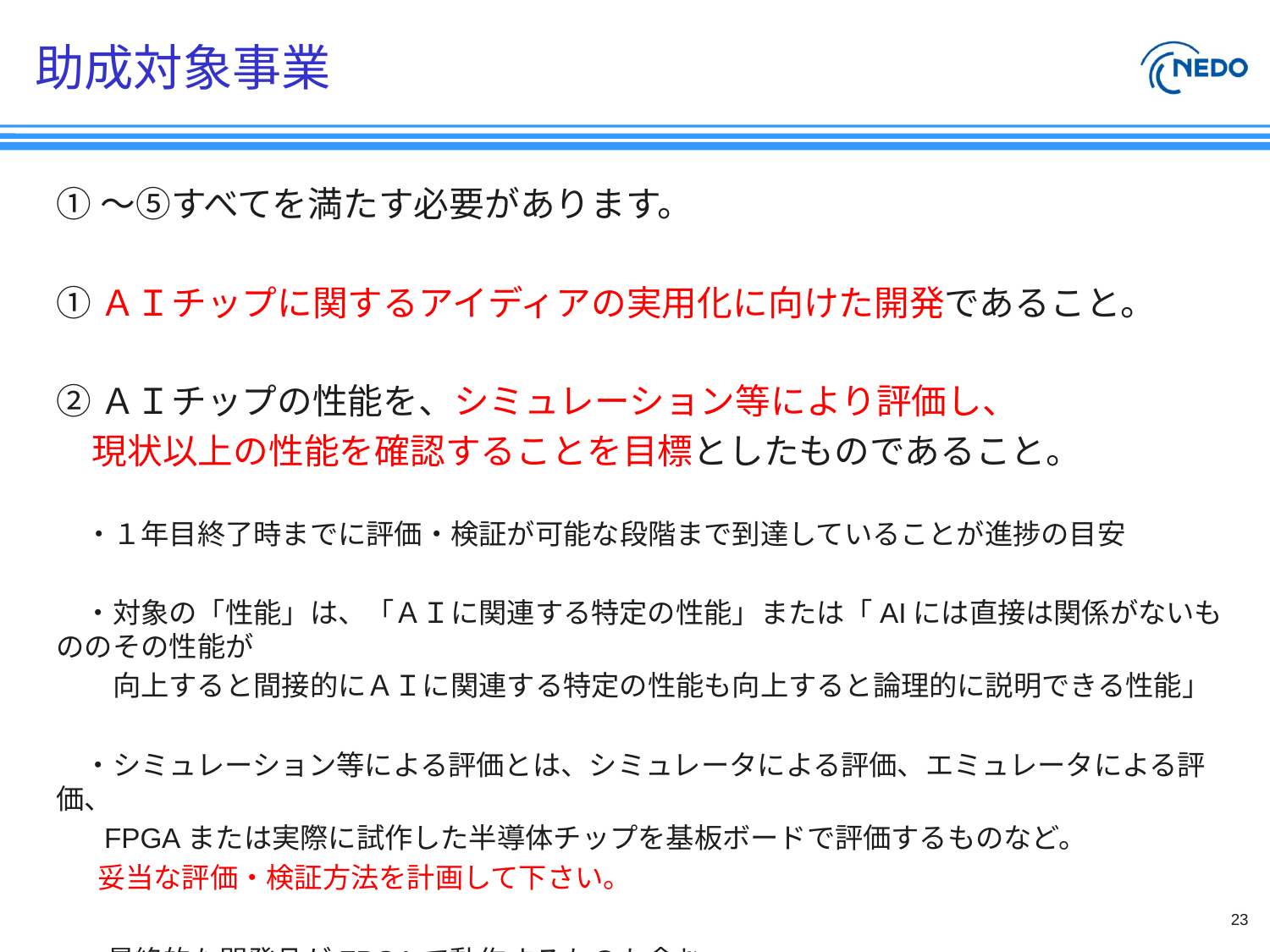

# 助成対象事業
①～⑤すべてを満たす必要があります。

①ＡＩチップに関するアイディアの実用化に向けた開発であること。

②ＡＩチップの性能を、シミュレーション等により評価し、
　現状以上の性能を確認することを目標としたものであること。

　・１年目終了時までに評価・検証が可能な段階まで到達していることが進捗の目安

　・対象の「性能」は、「ＡＩに関連する特定の性能」または「AIには直接は関係がないもののその性能が
　　向上すると間接的にＡＩに関連する特定の性能も向上すると論理的に説明できる性能」

　・シミュレーション等による評価とは、シミュレータによる評価、エミュレータによる評価、
　  FPGAまたは実際に試作した半導体チップを基板ボードで評価するものなど。
　  妥当な評価・検証方法を計画して下さい。

  ・最終的な開発品がFPGAで動作するものも含む。

23